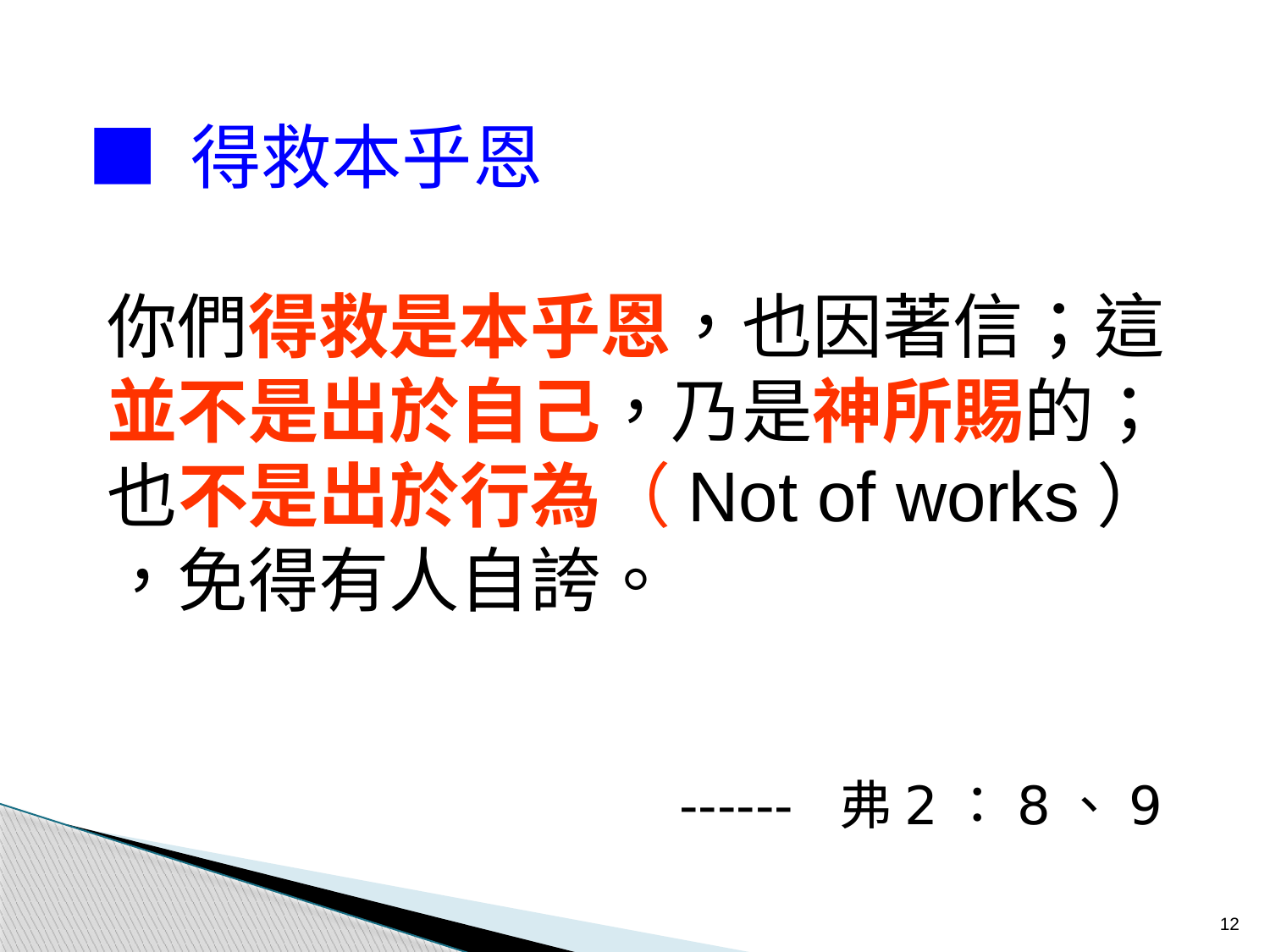

■ 得救本乎恩
你們得救是本乎恩，也因著信；這並不是出於自己，乃是神所賜的；也不是出於行為（Not of works） ，免得有人自誇。
------  弗2：8、9
12